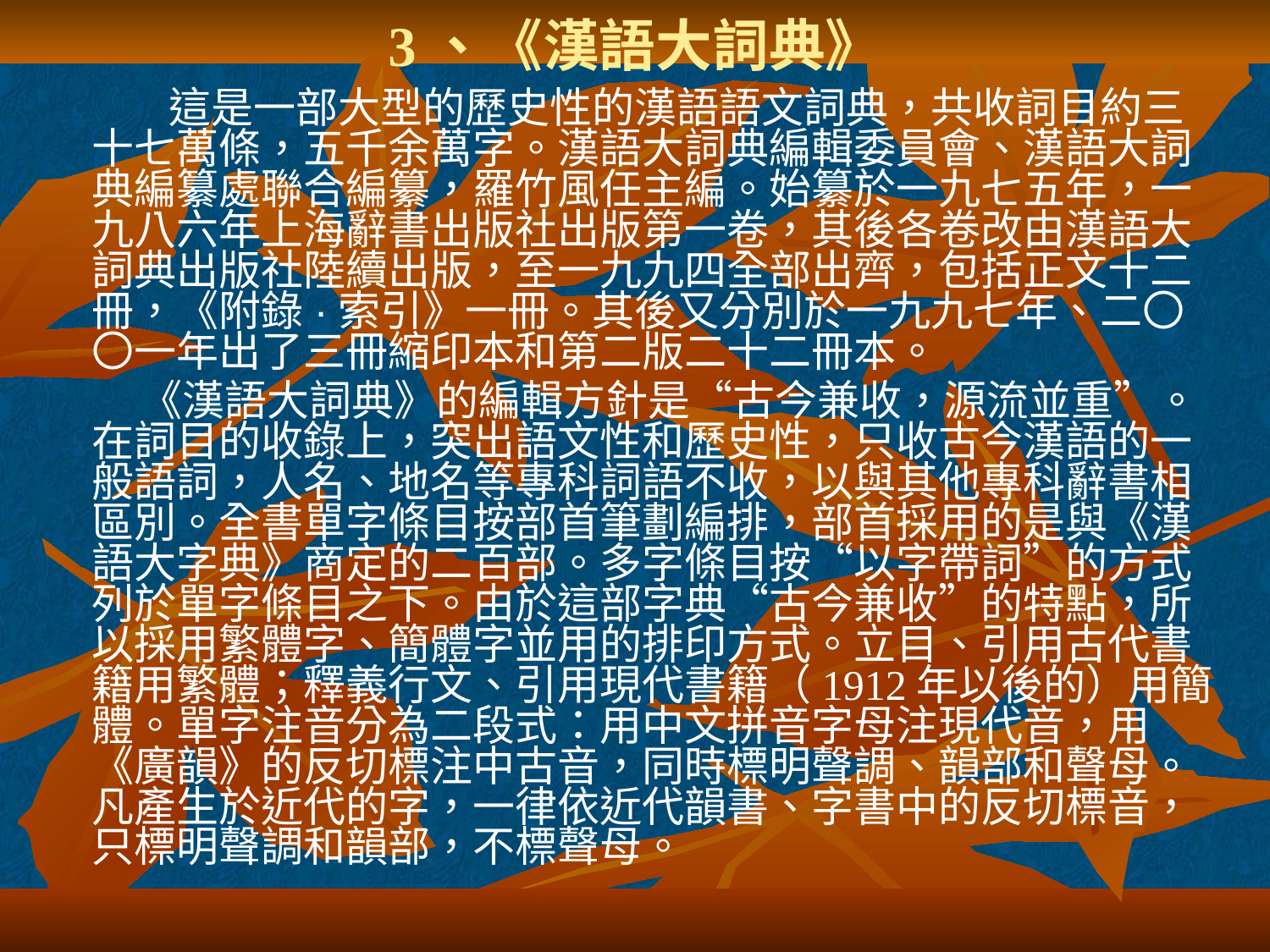

# 3、《漢語大詞典》
            這是一部大型的歷史性的漢語語文詞典，共收詞目約三十七萬條，五千余萬字。漢語大詞典編輯委員會、漢語大詞典編纂處聯合編纂，羅竹風任主編。始纂於一九七五年，一九八六年上海辭書出版社出版第一卷，其後各卷改由漢語大詞典出版社陸續出版，至一九九四全部出齊，包括正文十二冊，《附錄·索引》一冊。其後又分別於一九九七年、二〇〇一年出了三冊縮印本和第二版二十二冊本。
         《漢語大詞典》的編輯方針是“古今兼收，源流並重”。在詞目的收錄上，突出語文性和歷史性，只收古今漢語的一般語詞，人名、地名等專科詞語不收，以與其他專科辭書相區別。全書單字條目按部首筆劃編排，部首採用的是與《漢語大字典》商定的二百部。多字條目按“以字帶詞”的方式列於單字條目之下。由於這部字典“古今兼收”的特點，所以採用繁體字、簡體字並用的排印方式。立目、引用古代書籍用繁體；釋義行文、引用現代書籍（1912年以後的）用簡體。單字注音分為二段式：用中文拼音字母注現代音，用《廣韻》的反切標注中古音，同時標明聲調、韻部和聲母。凡產生於近代的字，一律依近代韻書、字書中的反切標音，只標明聲調和韻部，不標聲母。